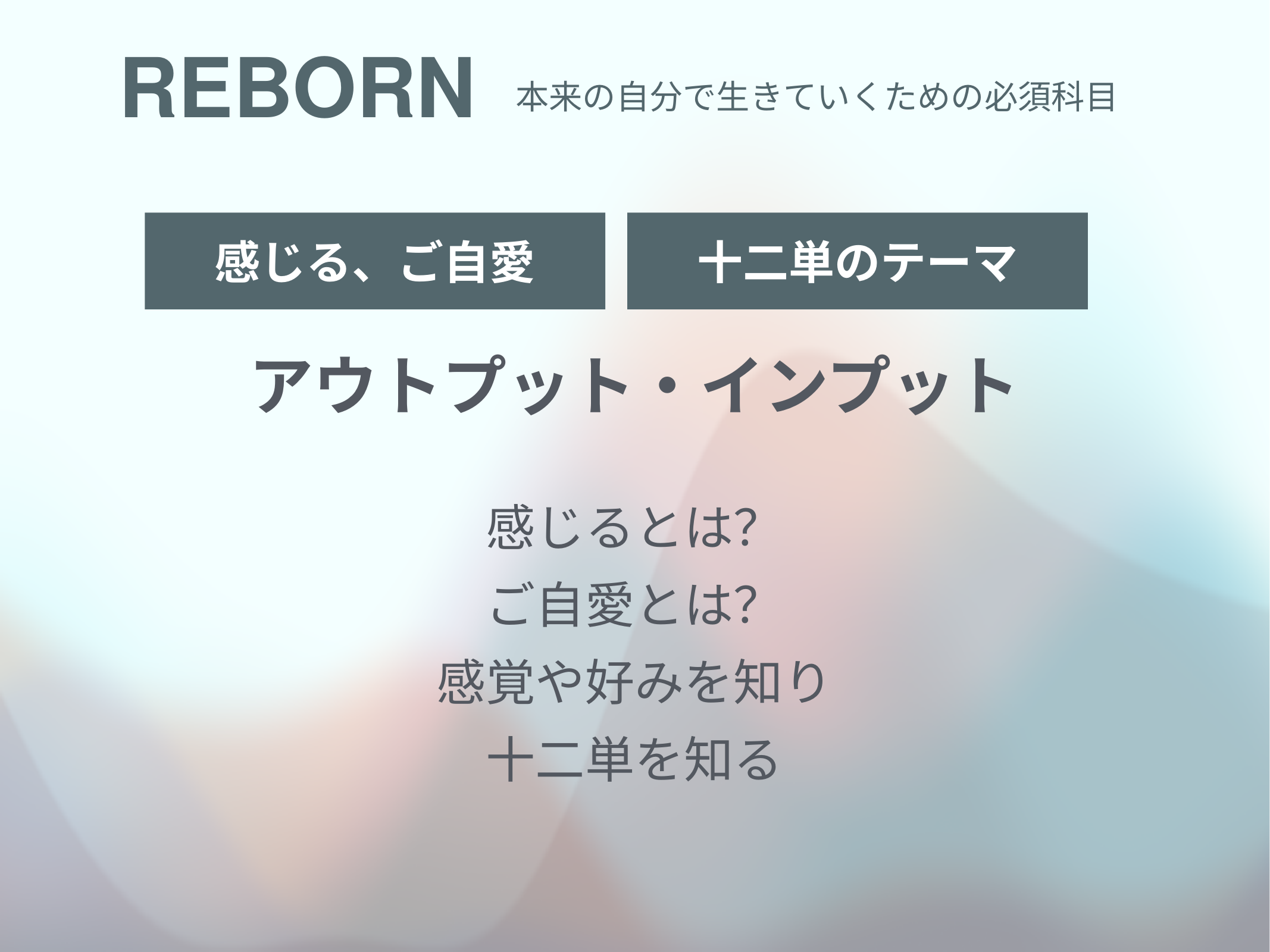

# REBORN
本来の自分で生きていくための必須科目

感じる、ご自愛
十二単のテーマ
アウトプット・インプット
感じるとは？
ご自愛とは？
感覚や好みを知り
十二単を知る